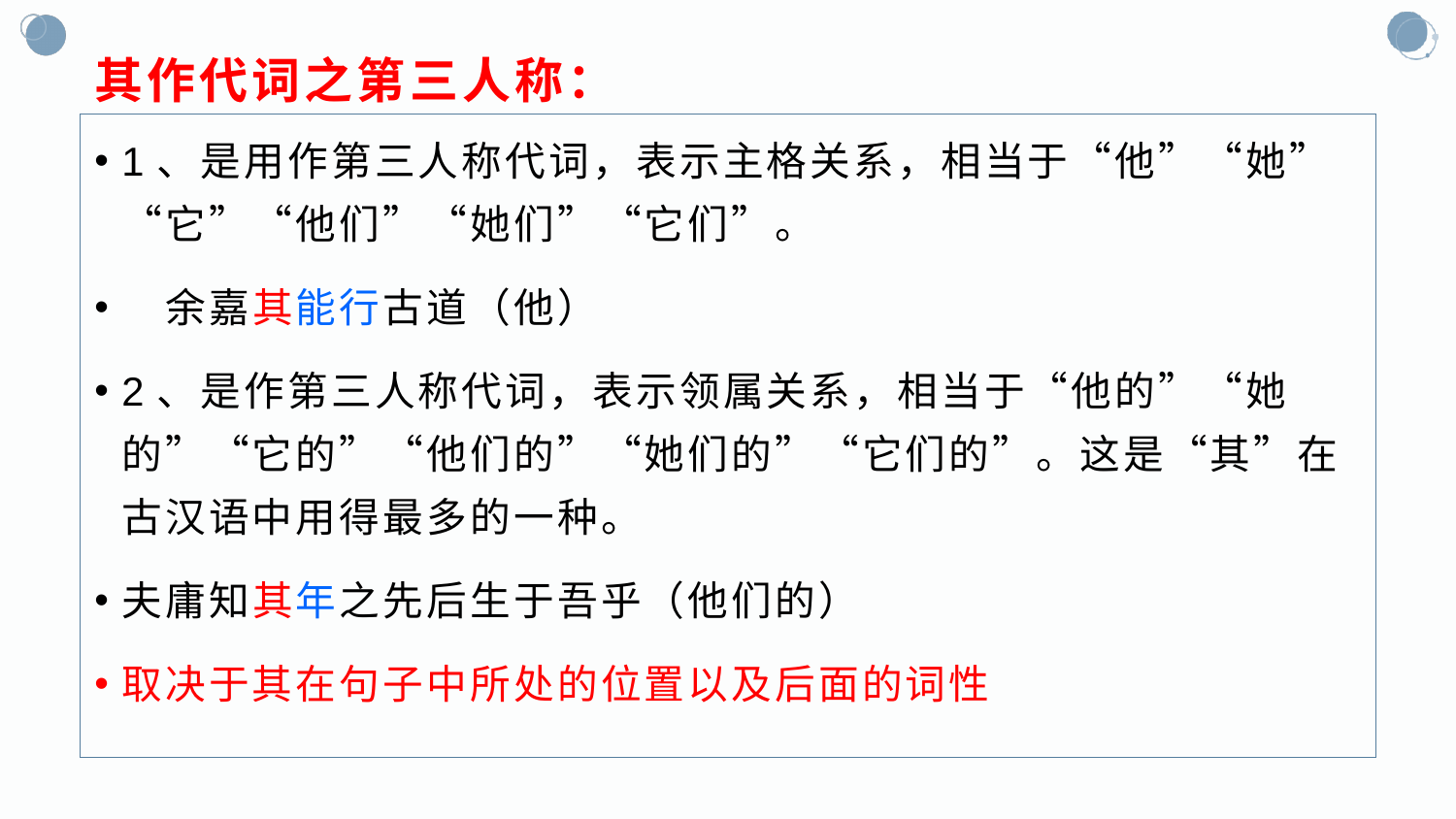

# 其作代词之第三人称：
1、是用作第三人称代词，表示主格关系，相当于“他”“她”“它”“他们”“她们”“它们”。
　余嘉其能行古道（他）
2、是作第三人称代词，表示领属关系，相当于“他的”“她的”“它的”“他们的”“她们的”“它们的”。这是“其”在古汉语中用得最多的一种。
夫庸知其年之先后生于吾乎（他们的）
取决于其在句子中所处的位置以及后面的词性